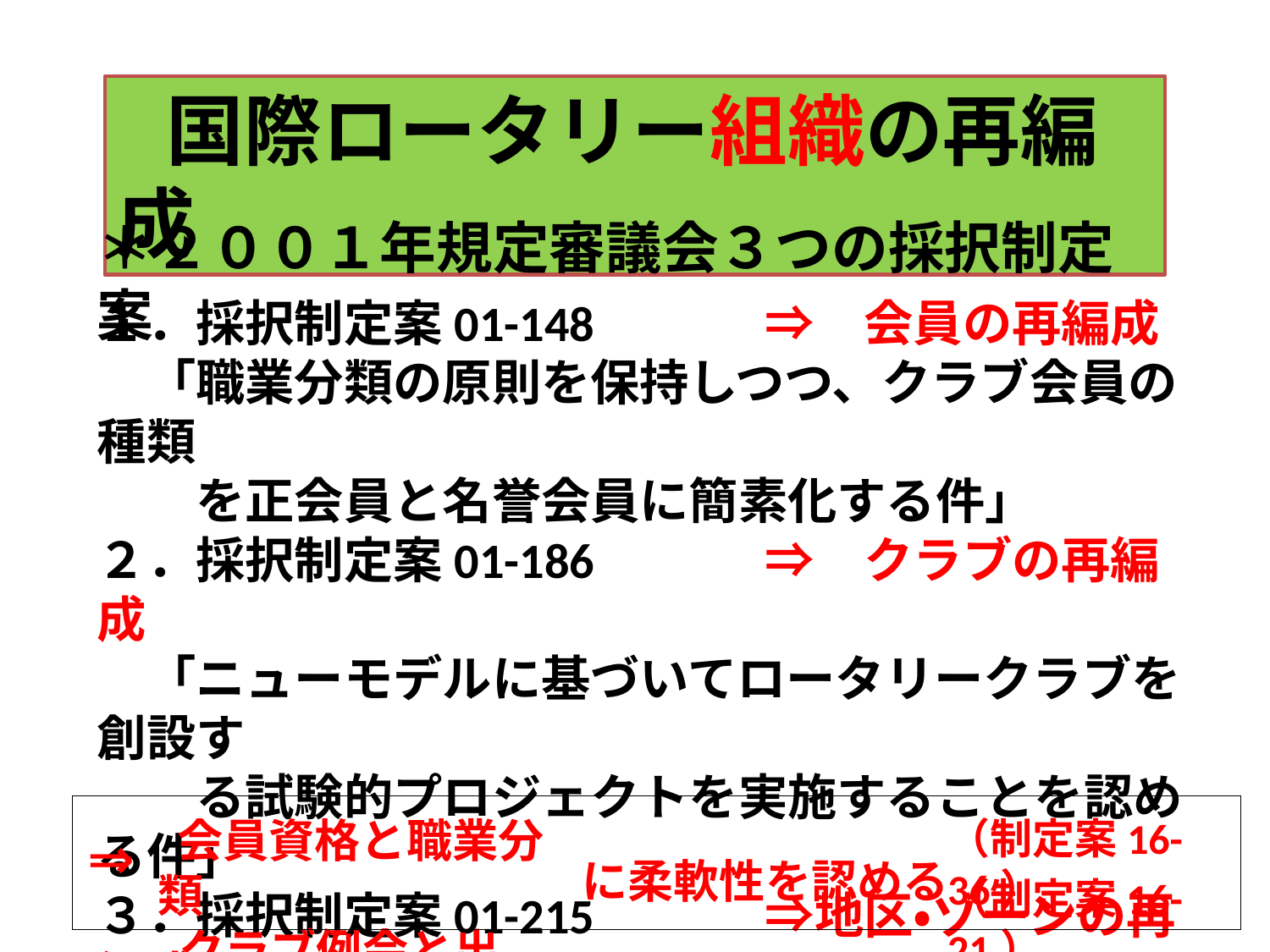

国際ロータリー組織の再編成
＊２００１年規定審議会３つの採択制定案
１．採択制定案01-148　 　　⇒　会員の再編成
　「職業分類の原則を保持しつつ、クラブ会員の種類
　　を正会員と名誉会員に簡素化する件」
２．採択制定案01-186 　　　⇒　クラブの再編成
　「ニューモデルに基づいてロータリークラブを創設す
　　る試験的プロジェクトを実施することを認める件」
３．採択制定案01-215　 　　⇒地区・ゾーンの再編成
　「クラブ所在地域を定義する件」
|  |
| --- |
 会員資格と職業分類
 クラブ例会と出　席
（制定案16-36）
⇒
に柔軟性を認める
（制定案16-21）